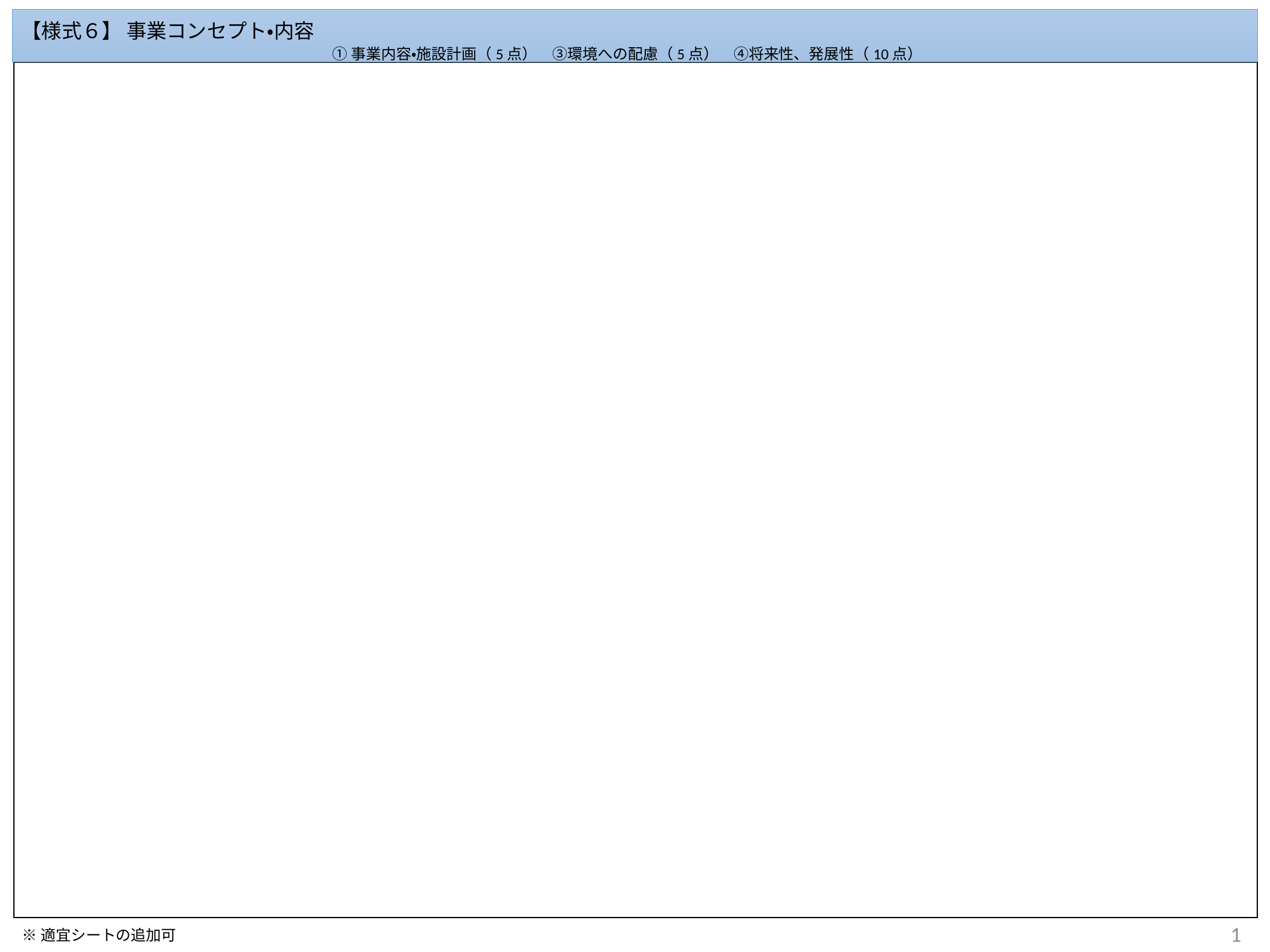

【様式６】 事業コンセプト・内容
①事業内容・施設計画（5点）　③環境への配慮（5点）　④将来性、発展性（10点）

1
※適宜シートの追加可